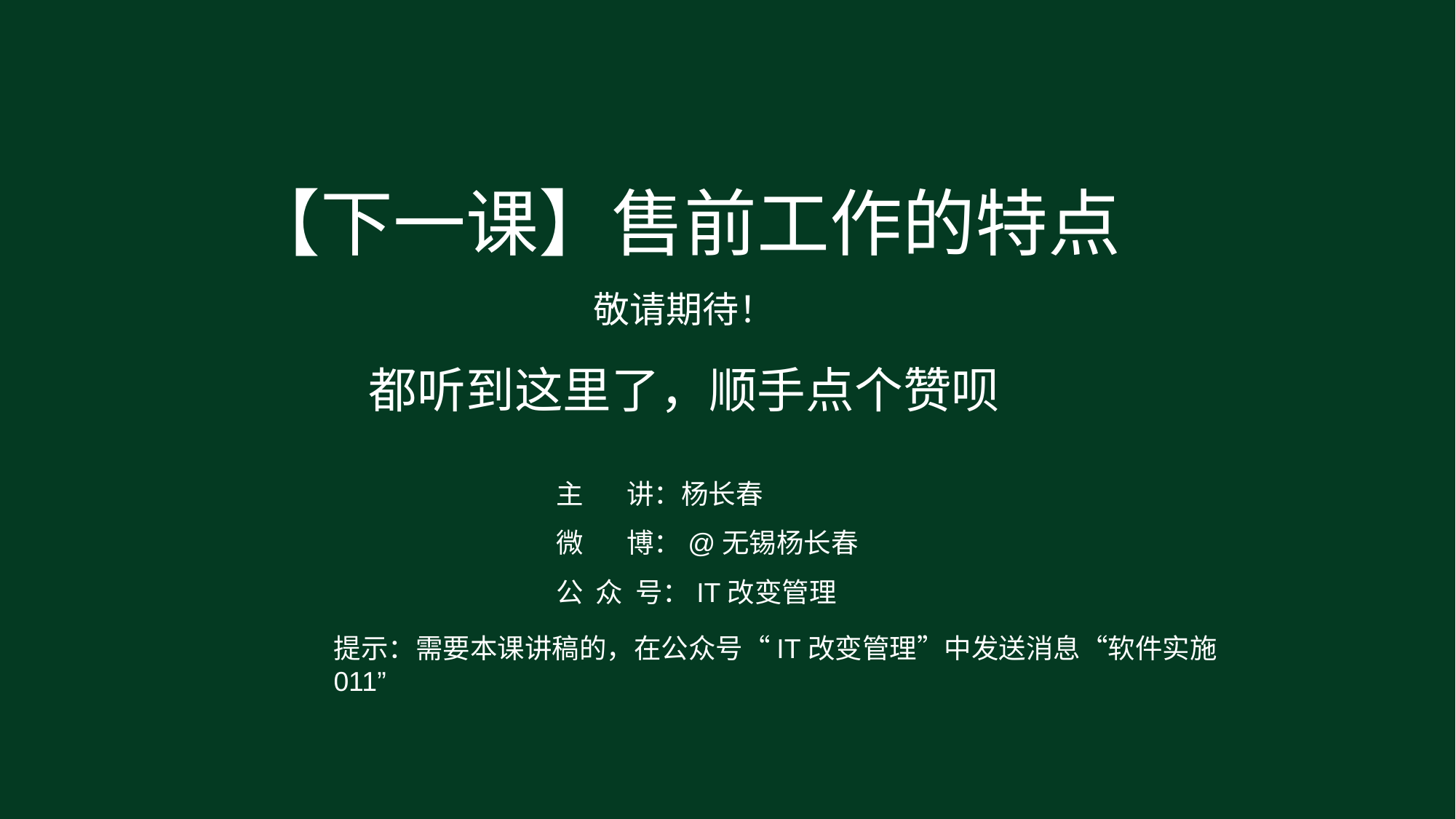

【下一课】售前工作的特点
敬请期待！
都听到这里了，顺手点个赞呗
主       讲：杨长春
微       博：@无锡杨长春
公  众  号：IT改变管理
提示：需要本课讲稿的，在公众号“IT改变管理”中发送消息“软件实施011”